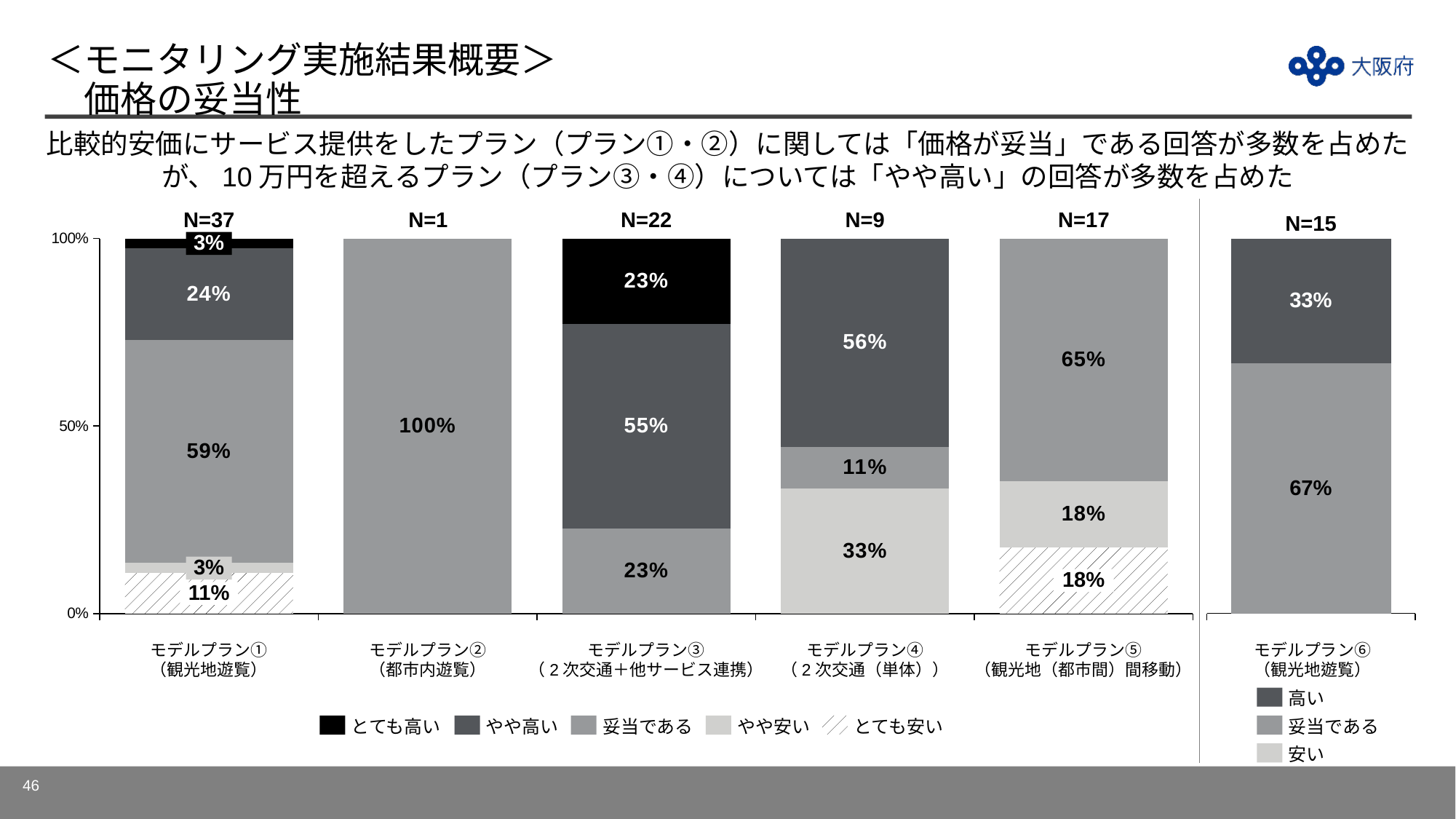

# ＜モニタリング実施結果概要＞ 　価格の妥当性
比較的安価にサービス提供をしたプラン（プラン①・②）に関しては「価格が妥当」である回答が多数を占めたが、10万円を超えるプラン（プラン③・④）については「やや高い」の回答が多数を占めた
N=1

### Chart

| Category |  |  |  |  |  |
|---|---|---|---|---|---|
N=37
N=22
N=9
N=17
N=15

### Chart

| Category |  |  |  |
|---|---|---|---|
3%
33%
67%
3%
18%
11%
モデルプラン①
（観光地遊覧）
モデルプラン②
（都市内遊覧）
モデルプラン③
（2次交通＋他サービス連携）
モデルプラン④
（2次交通（単体））
モデルプラン⑤
（観光地（都市間）間移動）
モデルプラン⑥
（観光地遊覧）
高い

とても高い
やや高い
妥当である
やや安い
とても安い
妥当である

安い